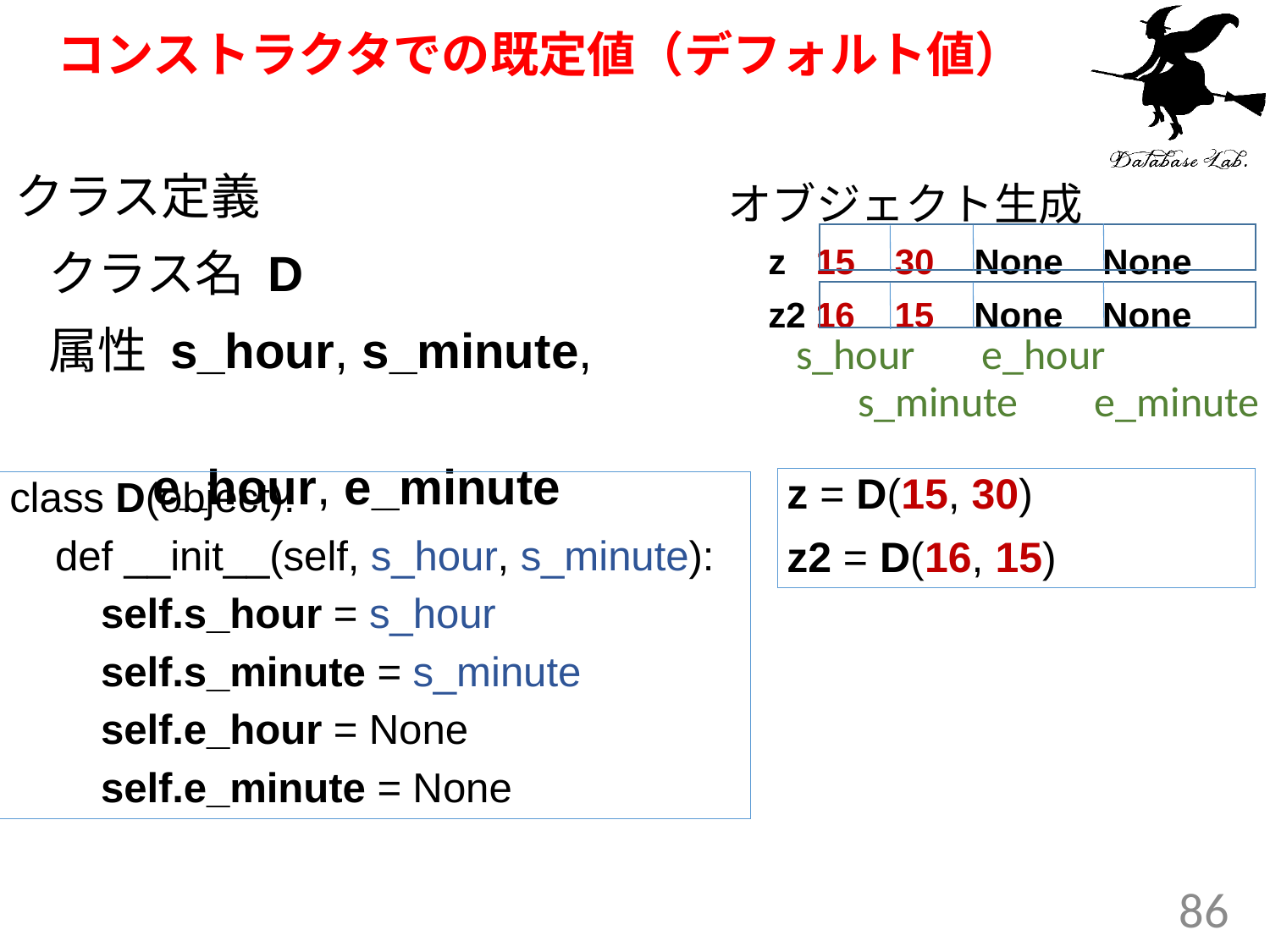

# コンストラクタでの既定値（デフォルト値）
クラス定義
  クラス名 D
  属性 s_hour, s_minute,
          e_hour, e_minute
   オブジェクト生成
        z   15    30    None    None
        z2 16    15    None    None

  s_hour       e_hour
s_minute        e_minute
z = D(15, 30)
z2 = D(16, 15)

class D(object):
    def __init__(self, s_hour, s_minute):
        self.s_hour = s_hour
        self.s_minute = s_minute
        self.e_hour = None
        self.e_minute = None

86